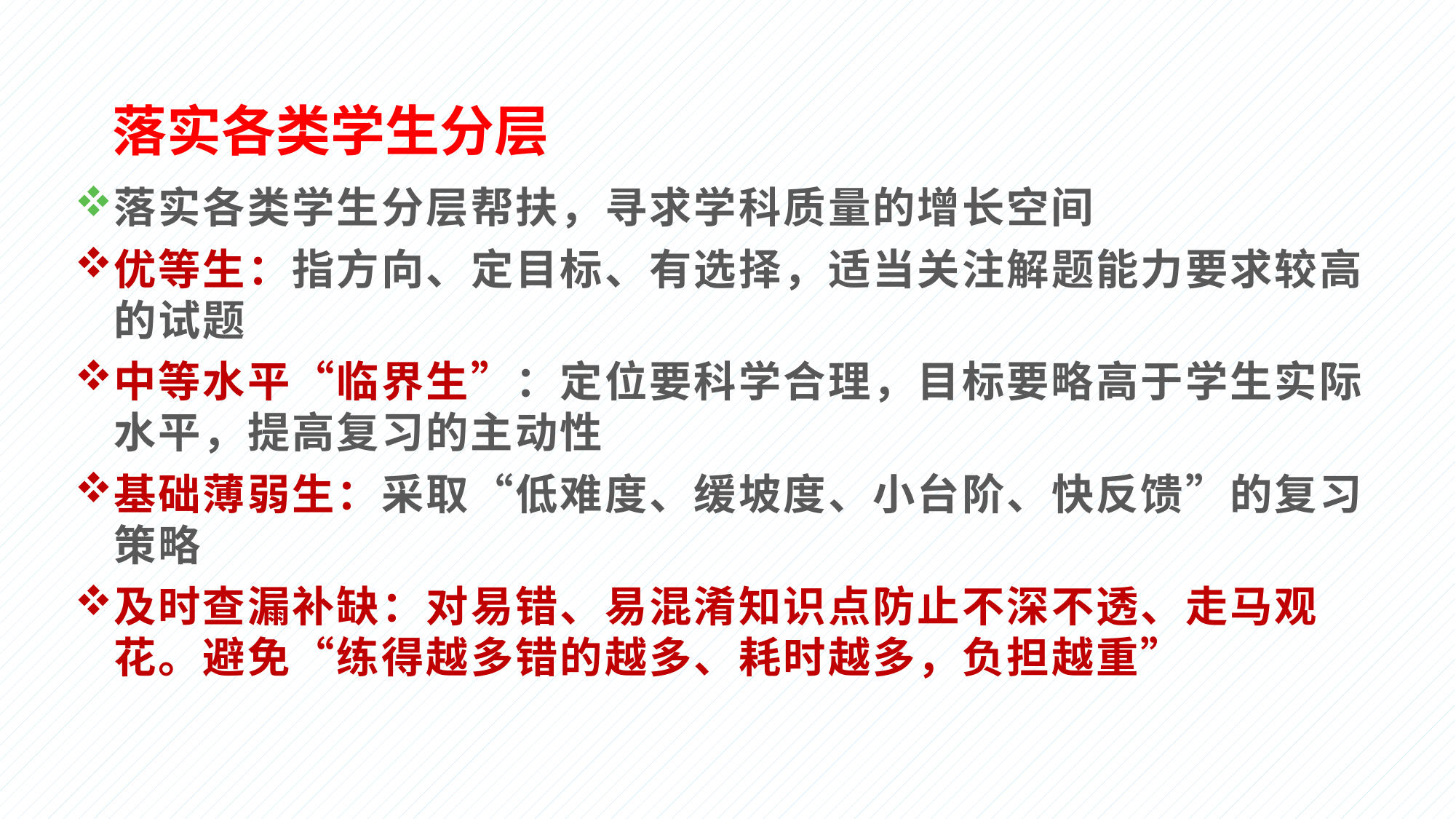

落实各类学生分层
落实各类学生分层帮扶，寻求学科质量的增长空间
优等生：指方向、定目标、有选择，适当关注解题能力要求较高的试题
中等水平“临界生”：定位要科学合理，目标要略高于学生实际水平，提高复习的主动性
基础薄弱生：采取“低难度、缓坡度、小台阶、快反馈”的复习策略
及时查漏补缺：对易错、易混淆知识点防止不深不透、走马观花。避免“练得越多错的越多、耗时越多，负担越重”